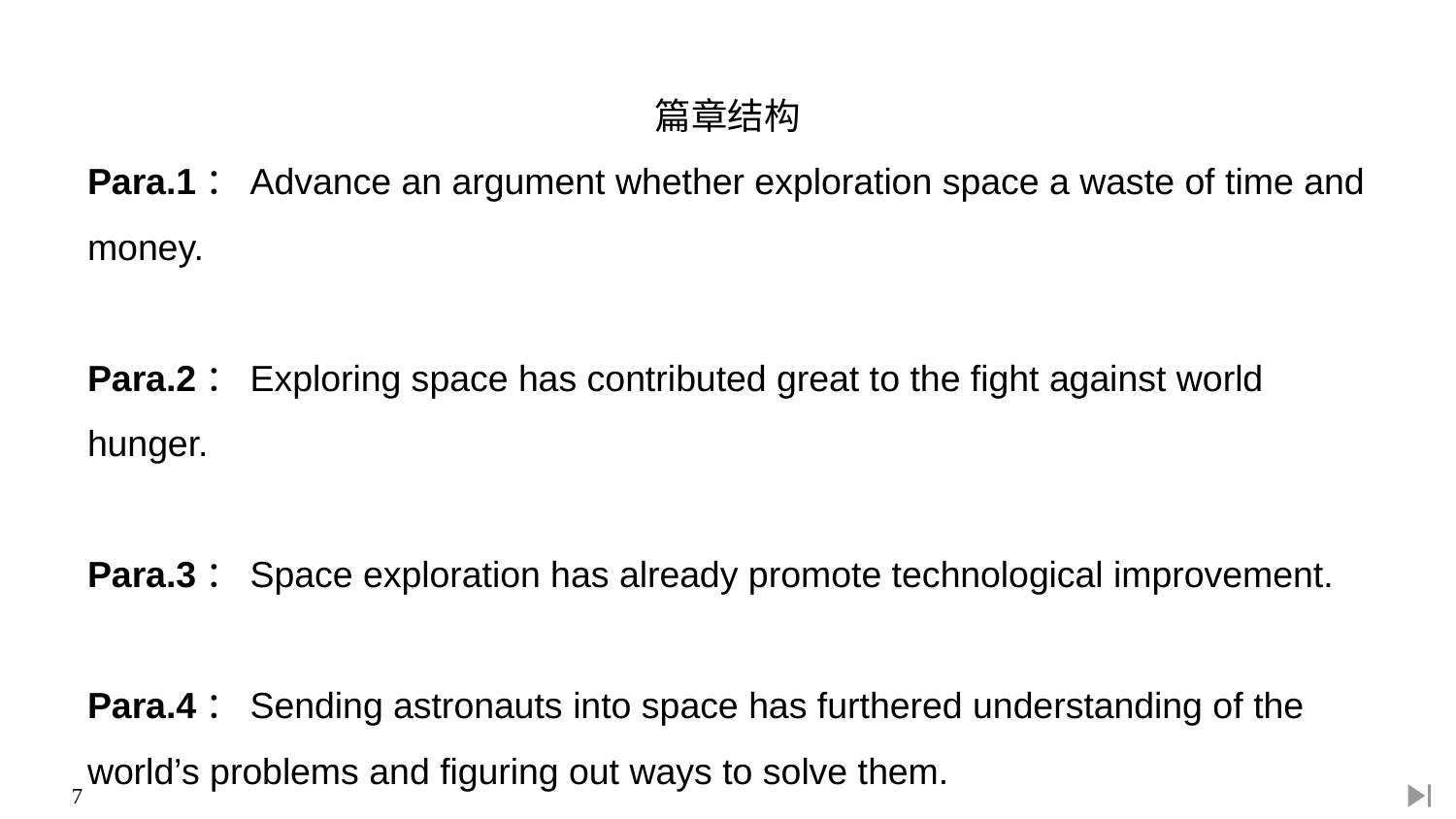

篇章结构
Para.1：Advance an argument whether exploration space a waste of time and money.

Para.2：Exploring space has contributed great to the fight against world hunger.

Para.3：Space exploration has already promote technological improvement.

Para.4：Sending astronauts into space has furthered understanding of the world’s problems and figuring out ways to solve them.
Para.5：Draw a conclusion that exploring space is of great benefit.